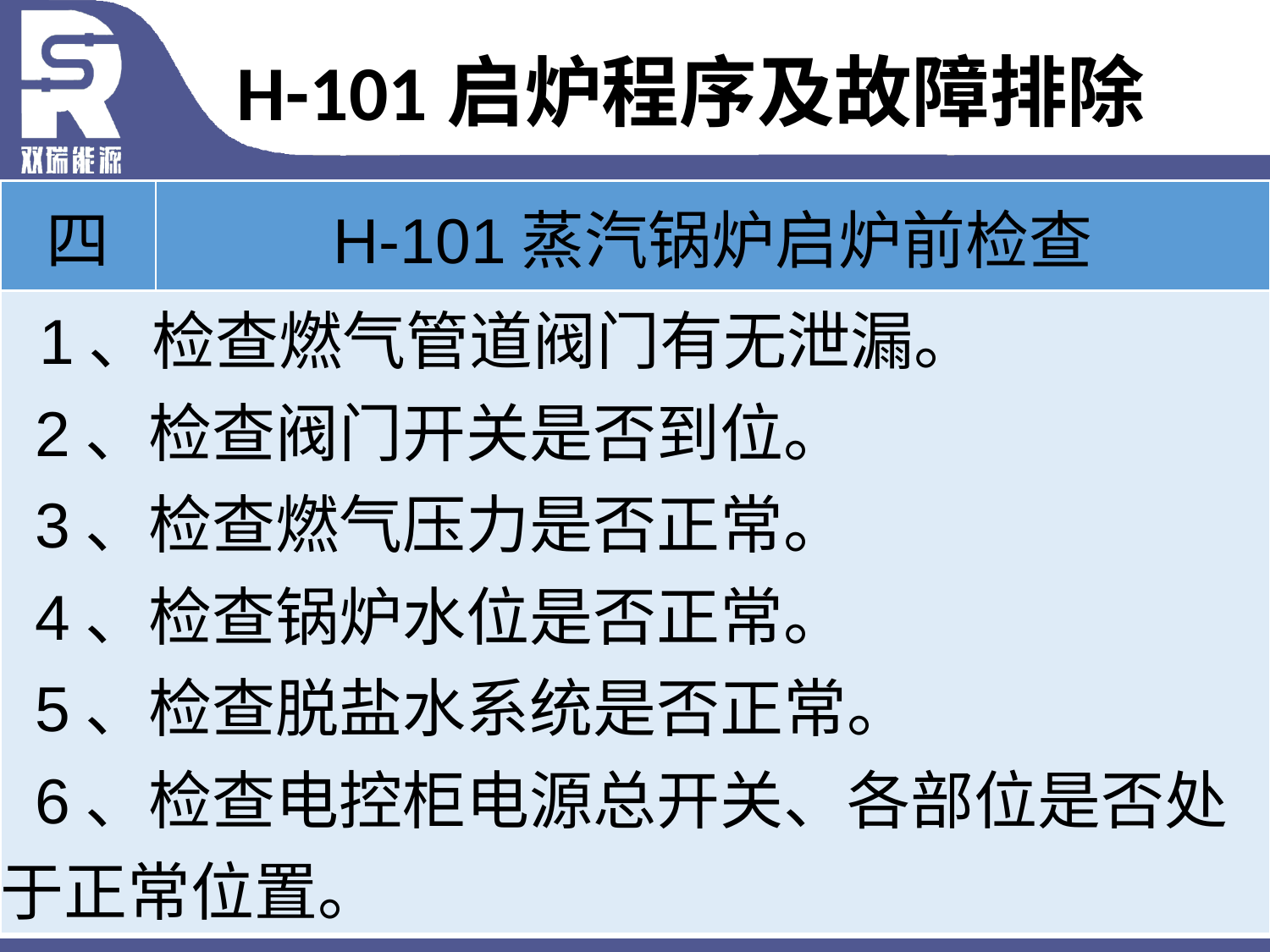

# H-101启炉程序及故障排除
| 四 | H-101蒸汽锅炉启炉前检查 |
| --- | --- |
| 1、检查燃气管道阀门有无泄漏。 2、检查阀门开关是否到位。 3、检查燃气压力是否正常。 4、检查锅炉水位是否正常。 5、检查脱盐水系统是否正常。 6、检查电控柜电源总开关、各部位是否处于正常位置。 |
| --- |